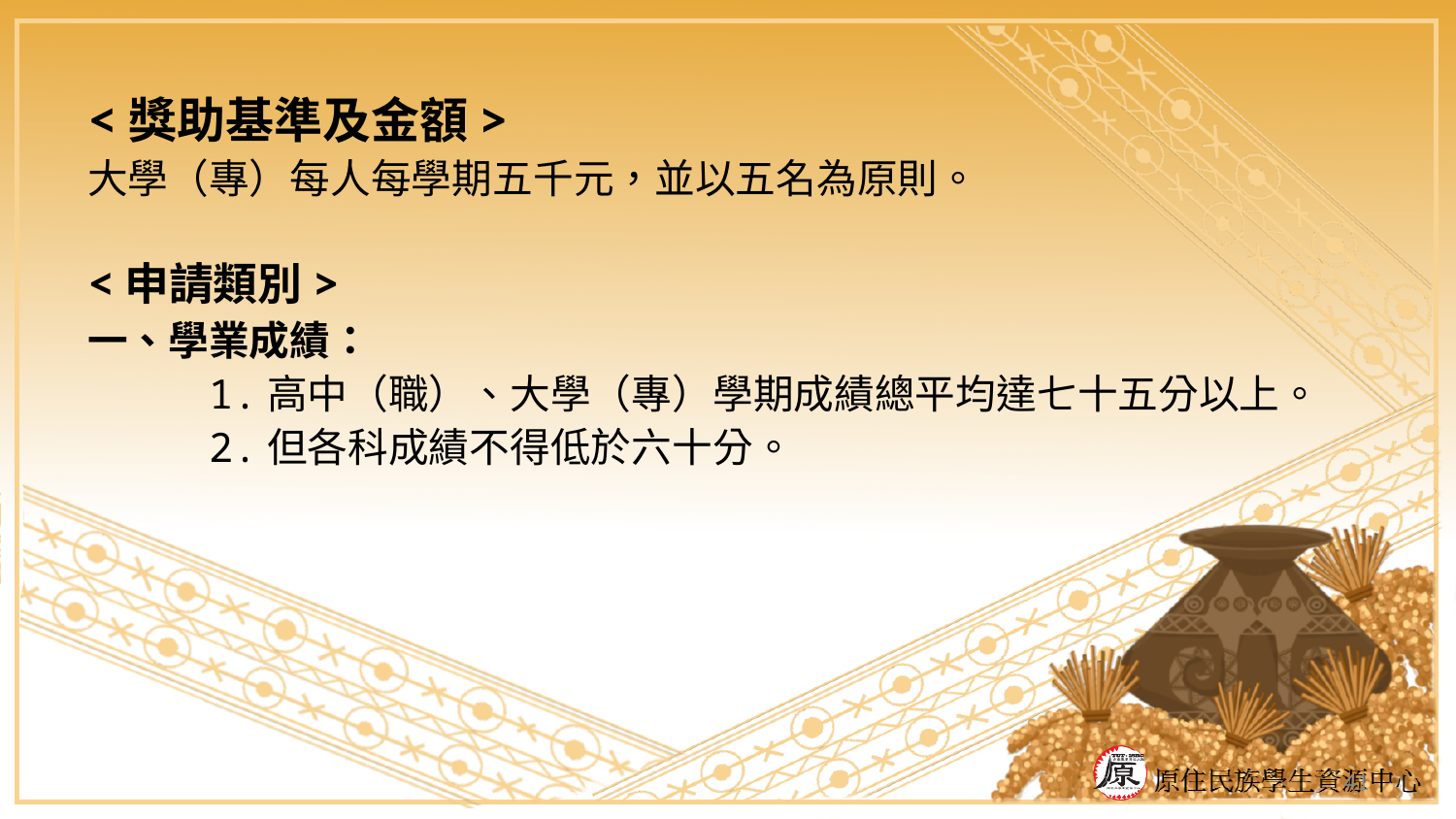

<獎助基準及金額>
大學（專）每人每學期五千元，並以五名為原則。

<申請類別>
一、學業成績：
     1.高中（職）、大學（專）學期成績總平均達七十五分以上。
     2.但各科成績不得低於六十分。
41